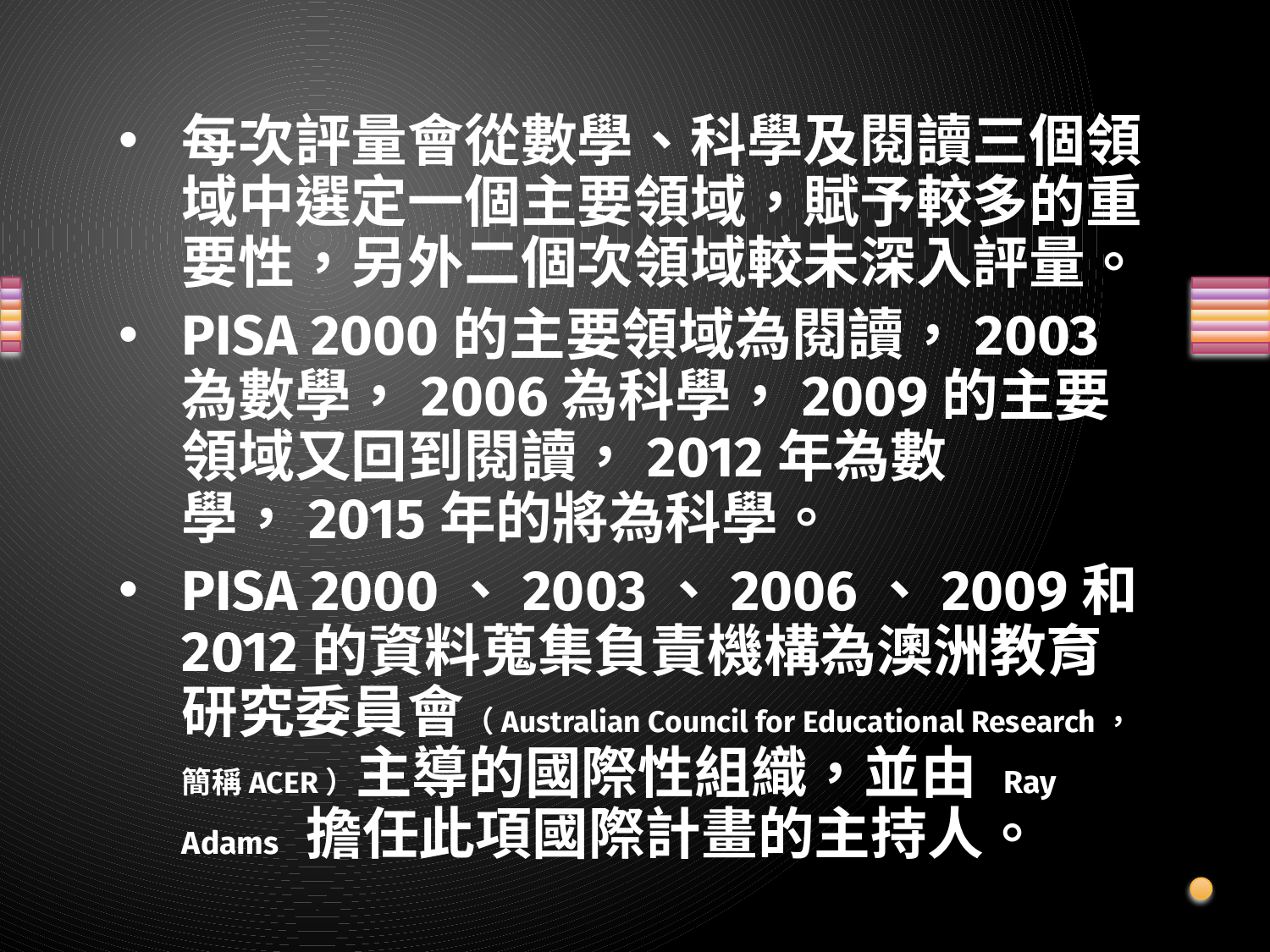

每次評量會從數學、科學及閱讀三個領域中選定一個主要領域，賦予較多的重要性，另外二個次領域較未深入評量。
PISA 2000的主要領域為閱讀，2003為數學，2006為科學，2009的主要領域又回到閱讀，2012年為數學，2015年的將為科學。
PISA 2000、2003、2006、2009和2012的資料蒐集負責機構為澳洲教育研究委員會（Australian Council for Educational Research，簡稱ACER）主導的國際性組織，並由 Ray Adams 擔任此項國際計畫的主持人。